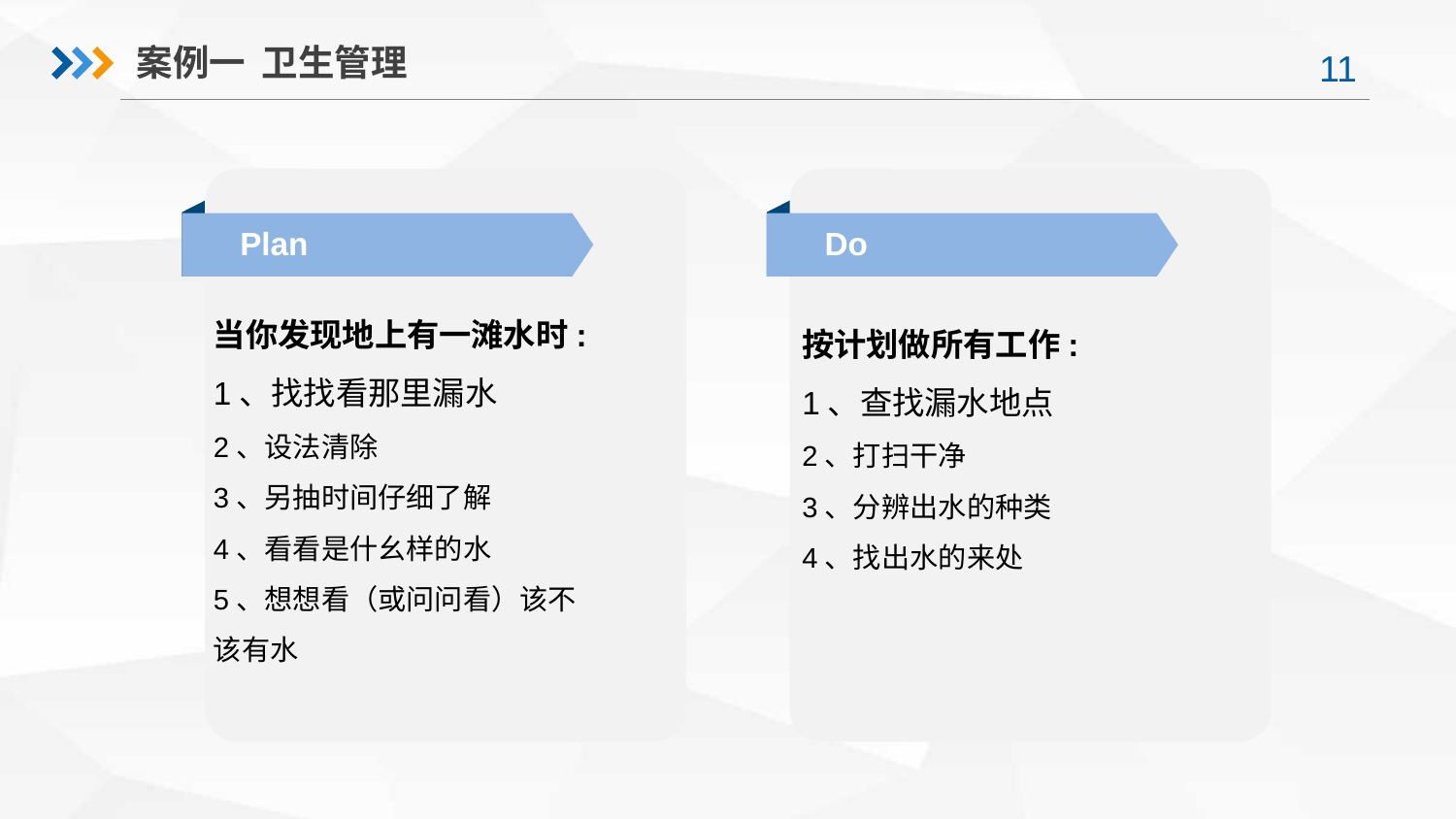

案例一  卫生管理

Plan
Do
当你发现地上有一滩水时:
1、找找看那里漏水
2、设法清除
3、另抽时间仔细了解
4、看看是什幺样的水
5、想想看（或问问看）该不
该有水

按计划做所有工作:
1、查找漏水地点
2、打扫干净
3、分辨出水的种类
4、找出水的来处